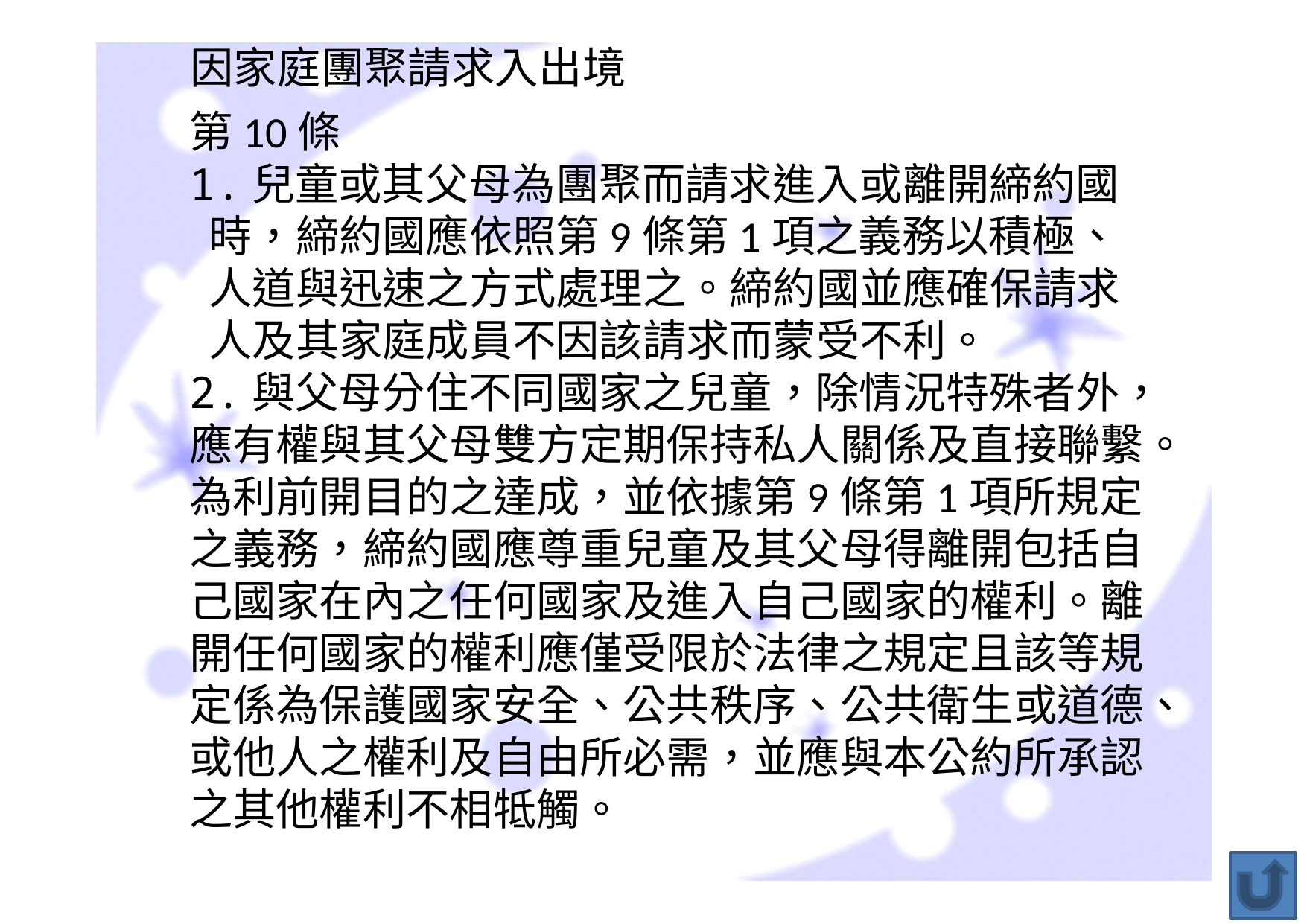

因家庭團聚請求入出境
第10條
1.兒童或其父母為團聚而請求進入或離開締約國時，締約國應依照第9條第1項之義務以積極、人道與迅速之方式處理之。締約國並應確保請求人及其家庭成員不因該請求而蒙受不利。
2.與父母分住不同國家之兒童，除情況特殊者外，應有權與其父母雙方定期保持私人關係及直接聯繫。為利前開目的之達成，並依據第9條第1項所規定之義務，締約國應尊重兒童及其父母得離開包括自己國家在內之任何國家及進入自己國家的權利。離開任何國家的權利應僅受限於法律之規定且該等規定係為保護國家安全、公共秩序、公共衛生或道德、或他人之權利及自由所必需，並應與本公約所承認之其他權利不相牴觸。